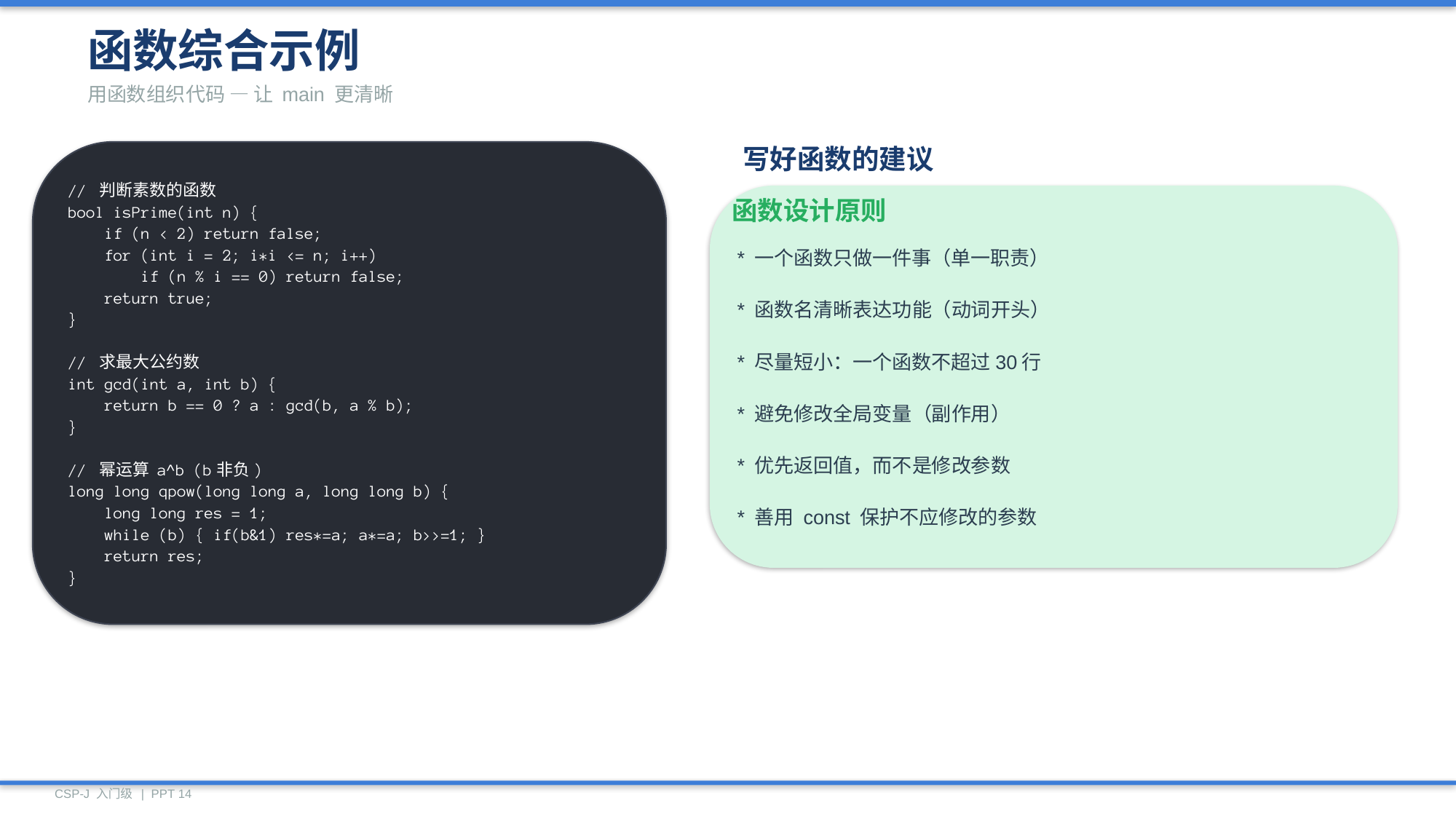

函数综合示例
用函数组织代码 — 让 main 更清晰
// 判断素数的函数
bool isPrime(int n) {
    if (n < 2) return false;
    for (int i = 2; i*i <= n; i++)
        if (n % i == 0) return false;
    return true;
}

// 求最大公约数
int gcd(int a, int b) {
    return b == 0 ? a : gcd(b, a % b);
}

// 幂运算 a^b (b非负)
long long qpow(long long a, long long b) {
    long long res = 1;
    while (b) { if(b&1) res*=a; a*=a; b>>=1; }
    return res;
}
写好函数的建议

函数设计原则
* 一个函数只做一件事（单一职责）
* 函数名清晰表达功能（动词开头）
* 尽量短小：一个函数不超过30行
* 避免修改全局变量（副作用）
* 优先返回值，而不是修改参数
* 善用 const 保护不应修改的参数

CSP-J 入门级  |  PPT 14